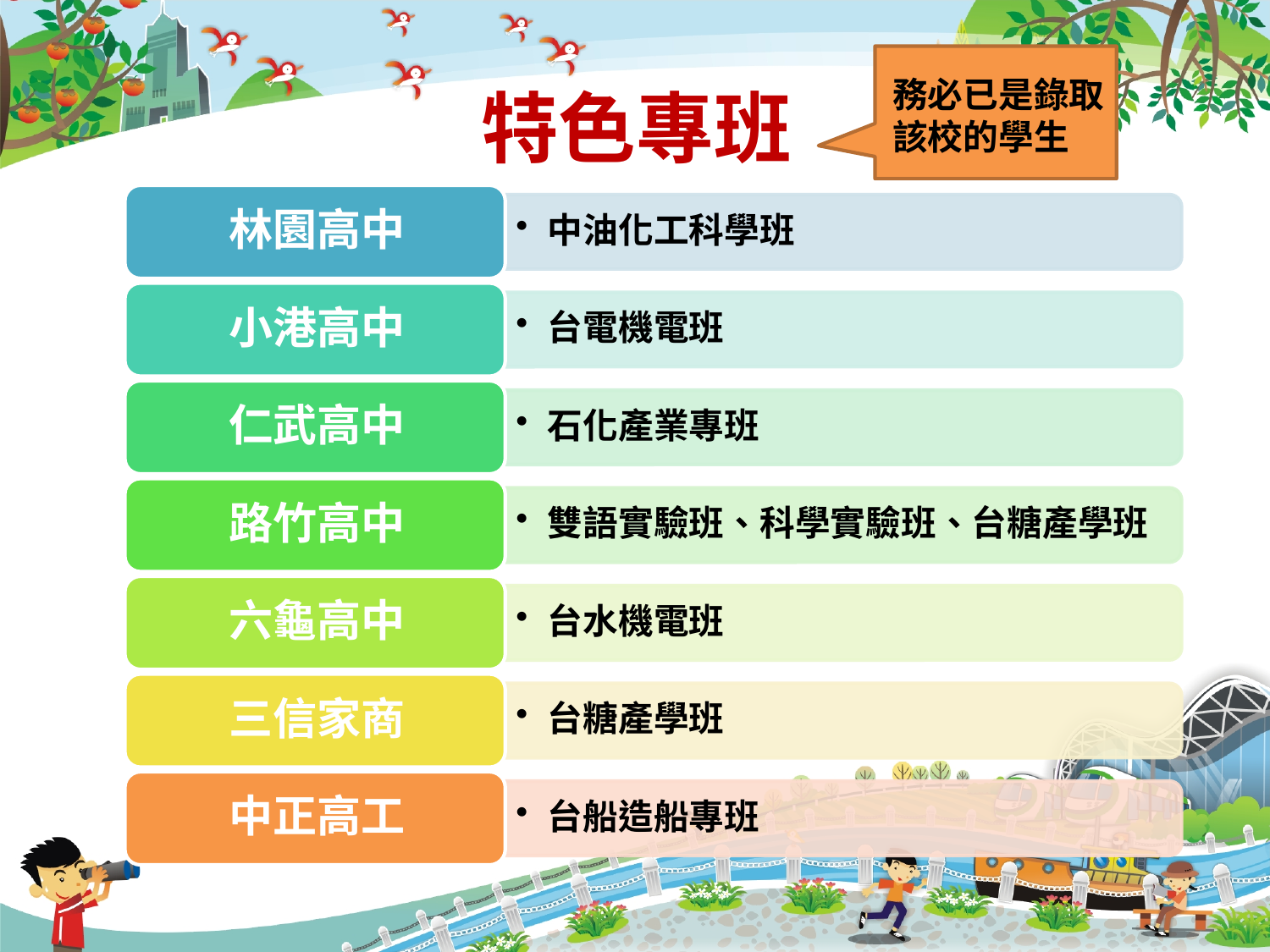

# 特色專班

務必已是錄取該校的學生
中油化工科學班
林園高中
台電機電班
小港高中
石化產業專班
仁武高中
雙語實驗班、科學實驗班、台糖產學班
路竹高中
台水機電班
六龜高中
台糖產學班
三信家商
台船造船專班
中正高工